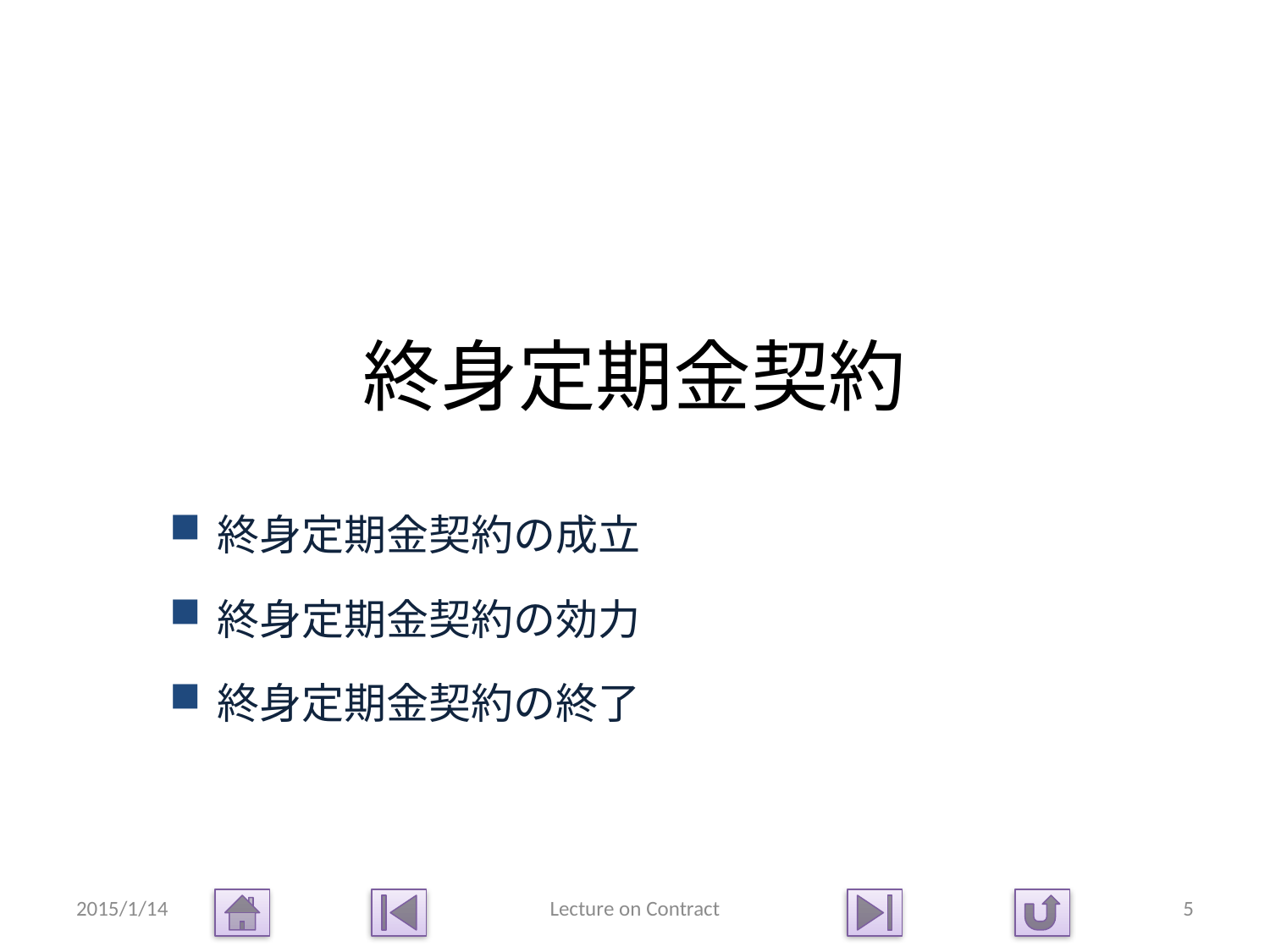

# 終身定期金契約
終身定期金契約の成立
終身定期金契約の効力
終身定期金契約の終了
2015/1/14
Lecture on Contract
5